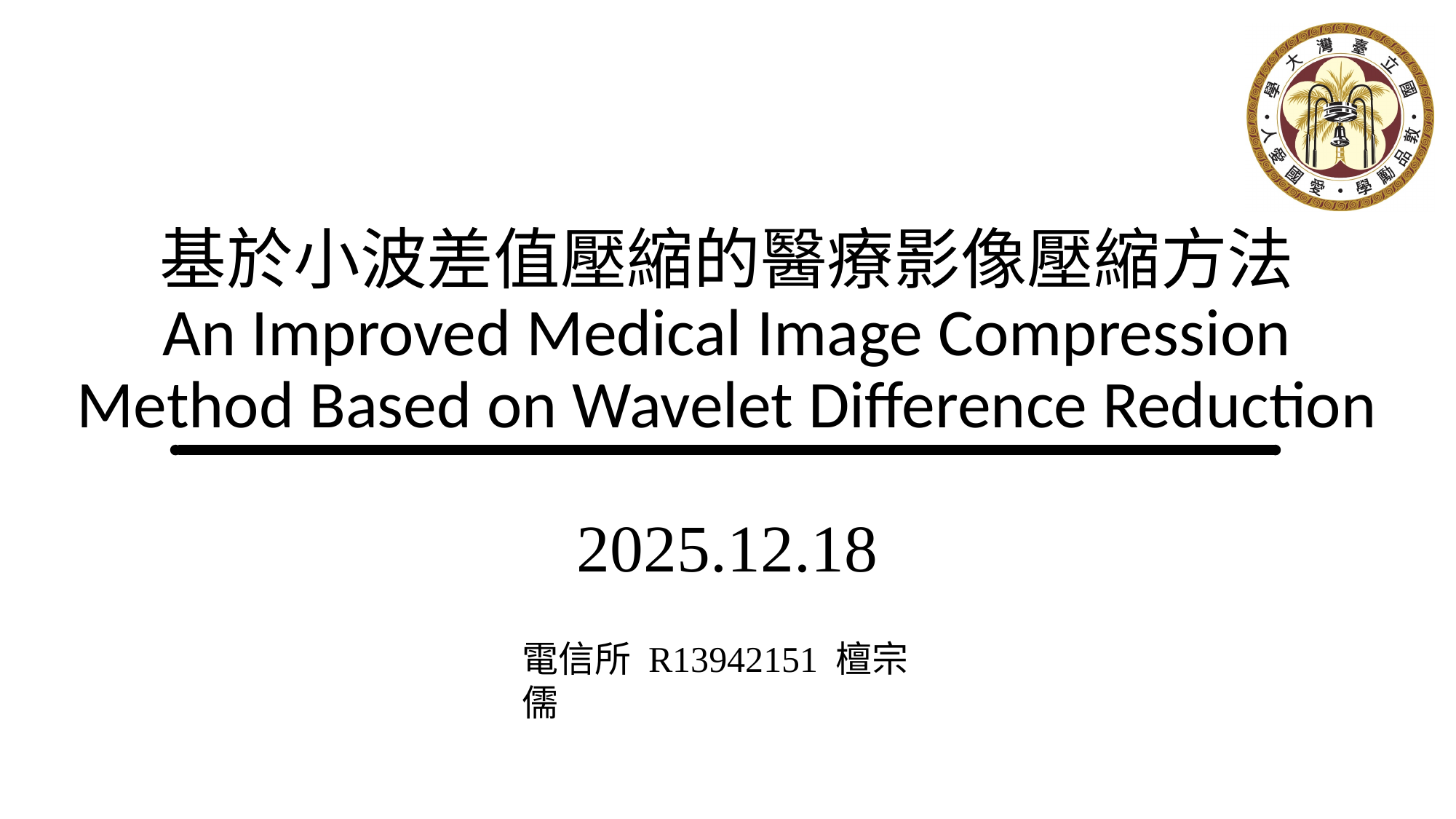

基於小波差值壓縮的醫療影像壓縮方法
An Improved Medical Image Compression Method Based on Wavelet Difference Reduction
2025.12.18

電信所 R13942151 檀宗儒